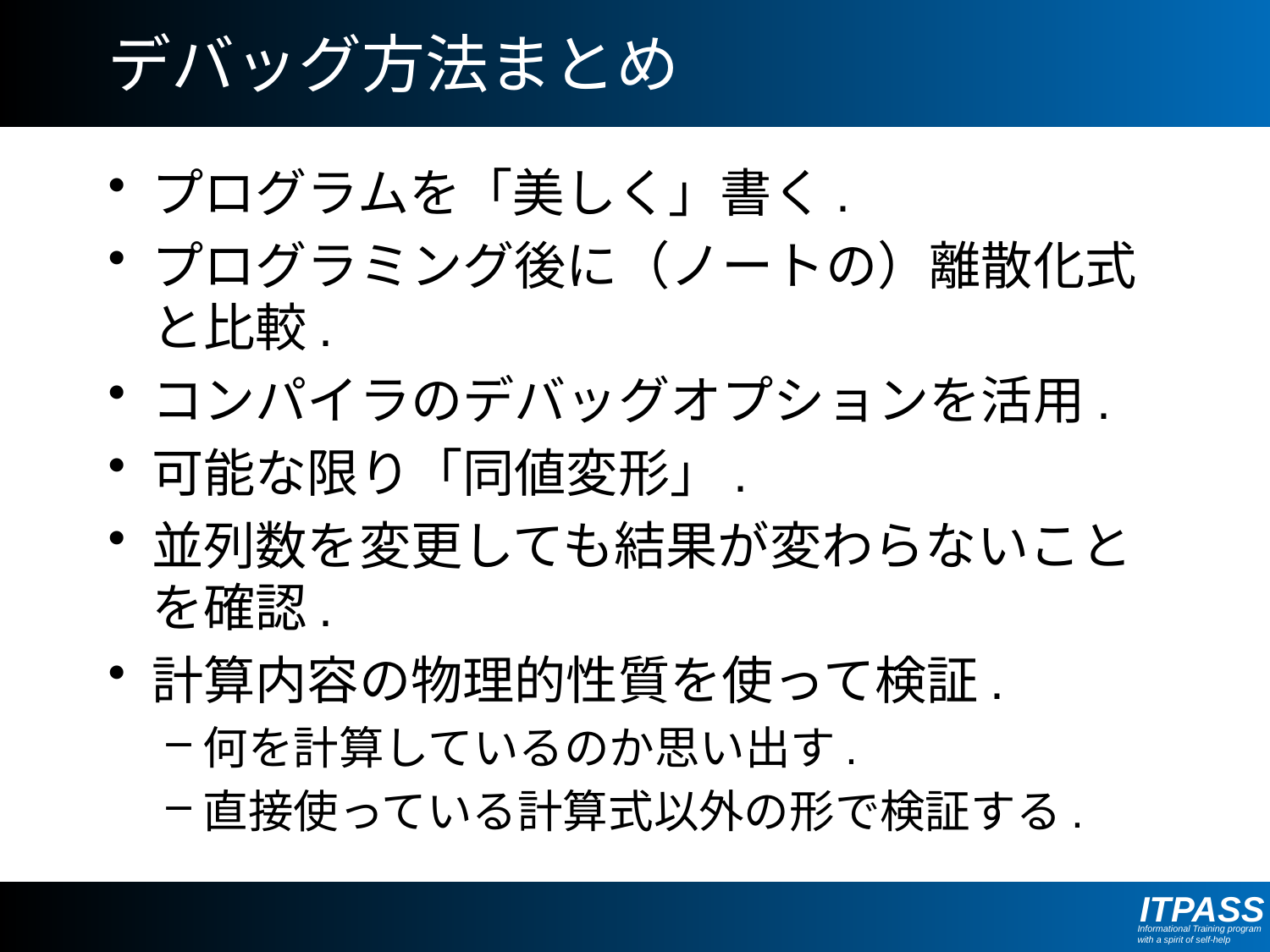

# デバッグ方法まとめ
プログラムを「美しく」書く.
プログラミング後に（ノートの）離散化式と比較.
コンパイラのデバッグオプションを活用.
可能な限り「同値変形」.
並列数を変更しても結果が変わらないことを確認.
計算内容の物理的性質を使って検証.
何を計算しているのか思い出す.
直接使っている計算式以外の形で検証する.